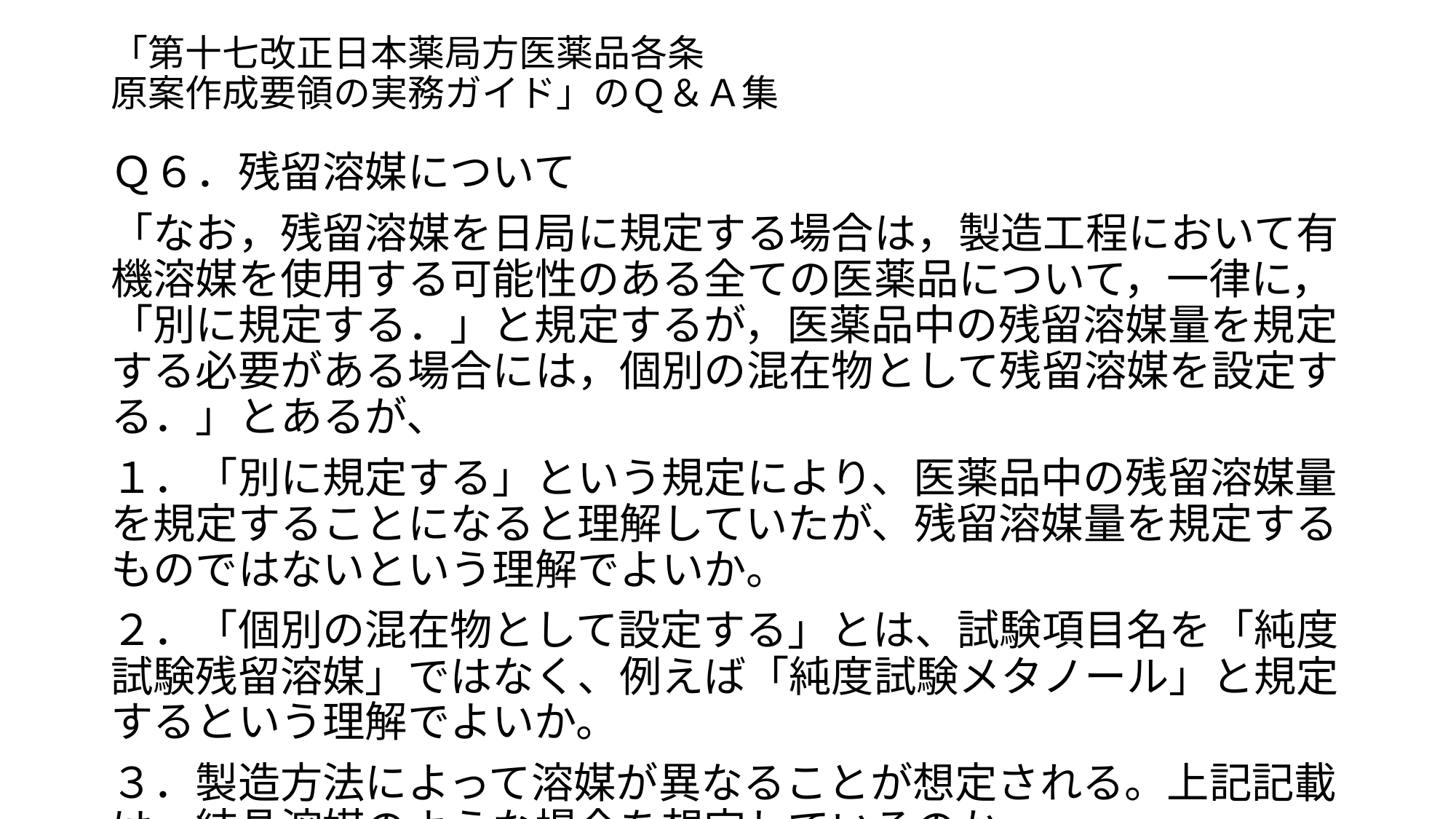

# 「第十七改正日本薬局方医薬品各条 原案作成要領の実務ガイド」のＱ＆Ａ集
Ｑ６．残留溶媒について
「なお，残留溶媒を日局に規定する場合は，製造工程において有機溶媒を使用する可能性のある全ての医薬品について，一律に，「別に規定する．」と規定するが，医薬品中の残留溶媒量を規定する必要がある場合には，個別の混在物として残留溶媒を設定する．」とあるが、
１．「別に規定する」という規定により、医薬品中の残留溶媒量を規定することになると理解していたが、残留溶媒量を規定するものではないという理解でよいか。
２．「個別の混在物として設定する」とは、試験項目名を「純度試験残留溶媒」ではなく、例えば「純度試験メタノール」と規定するという理解でよいか。
３．製造方法によって溶媒が異なることが想定される。上記記載は、結晶溶媒のような場合を想定しているのか。